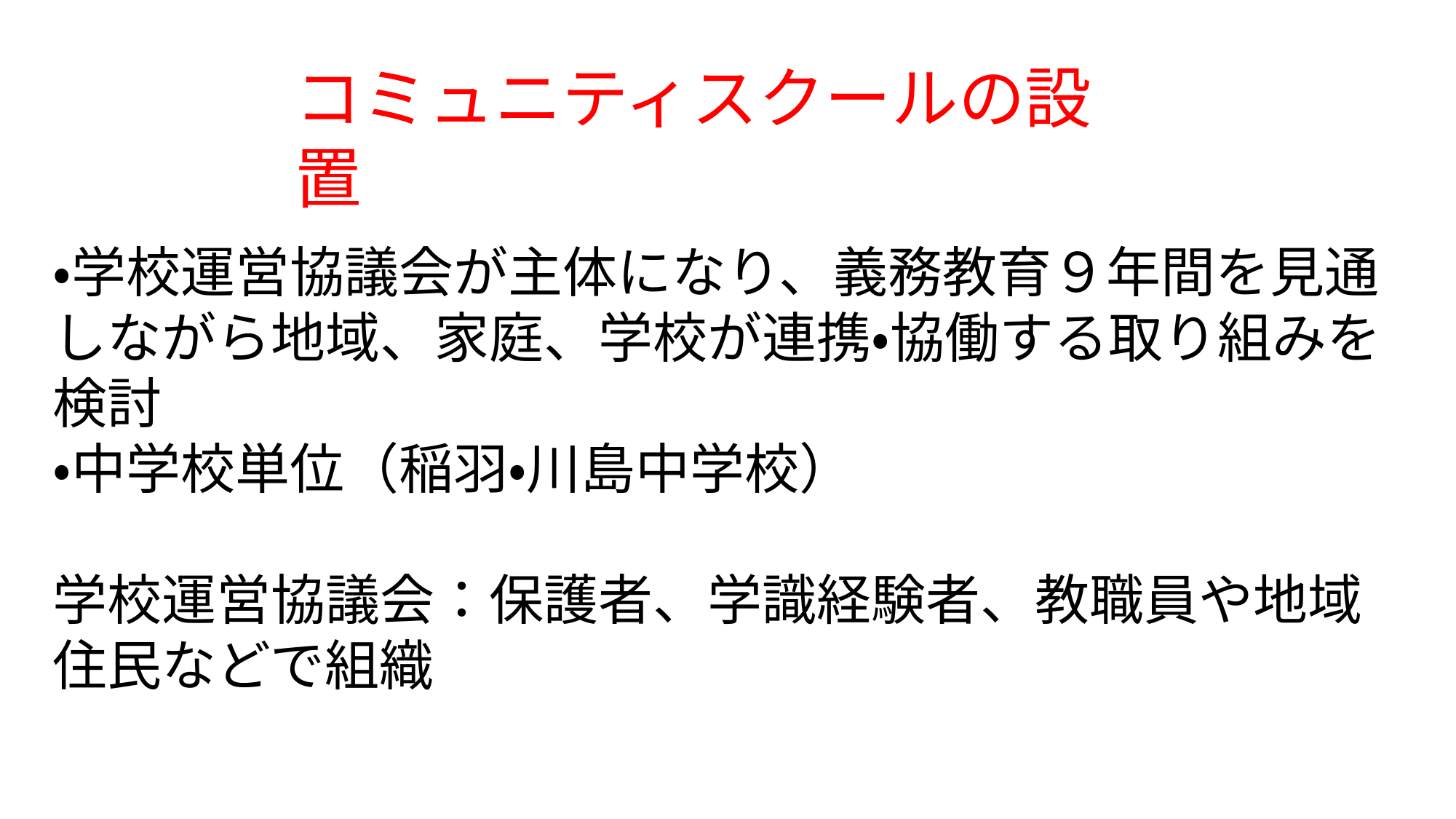

コミュニティスクールの設置
・学校運営協議会が主体になり、義務教育９年間を見通しながら地域、家庭、学校が連携・協働する取り組みを検討
・中学校単位（稲羽・川島中学校）

学校運営協議会：保護者、学識経験者、教職員や地域住民などで組織